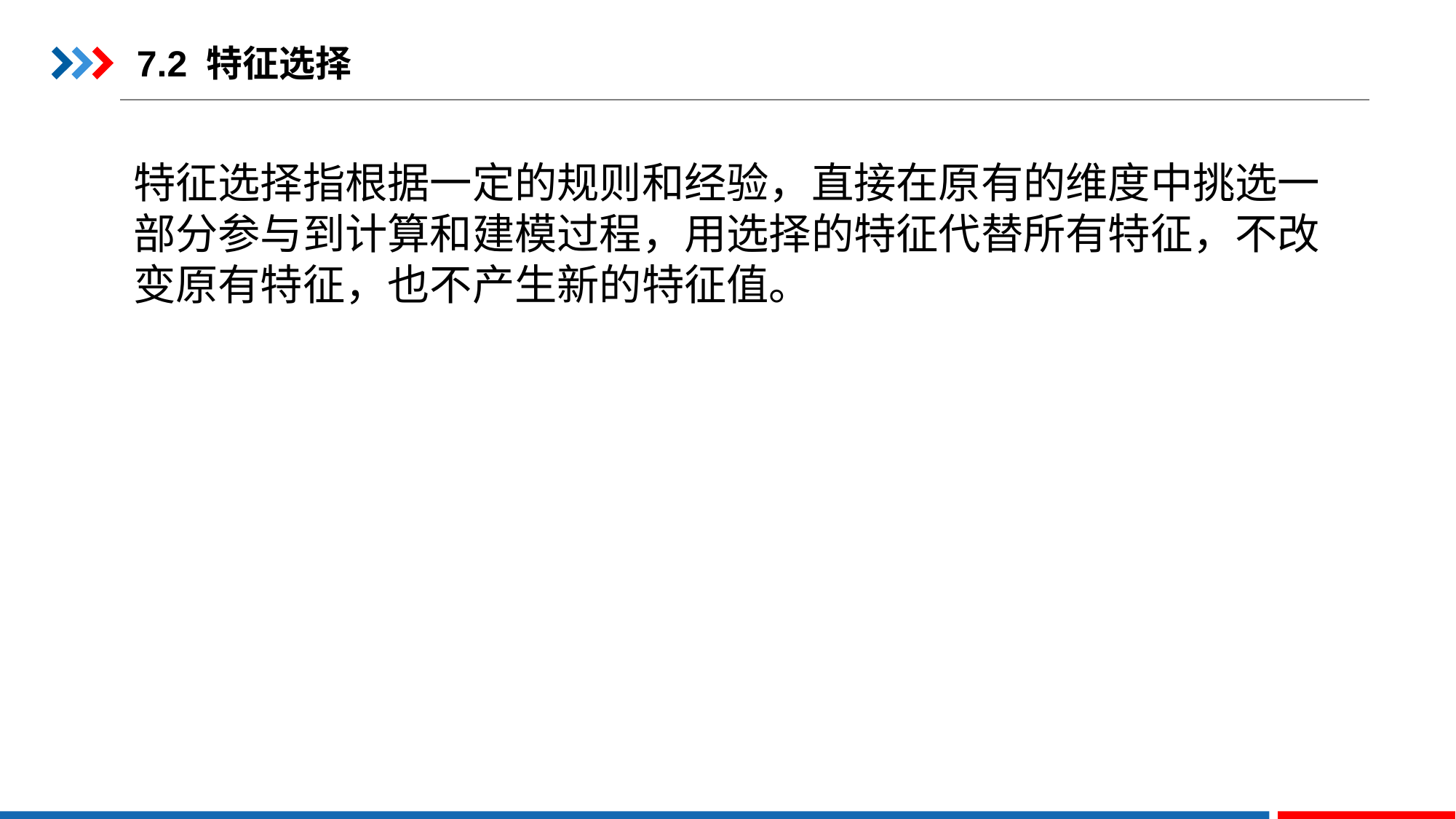

7.2 特征选择
特征选择指根据一定的规则和经验，直接在原有的维度中挑选一部分参与到计算和建模过程，用选择的特征代替所有特征，不改变原有特征，也不产生新的特征值。